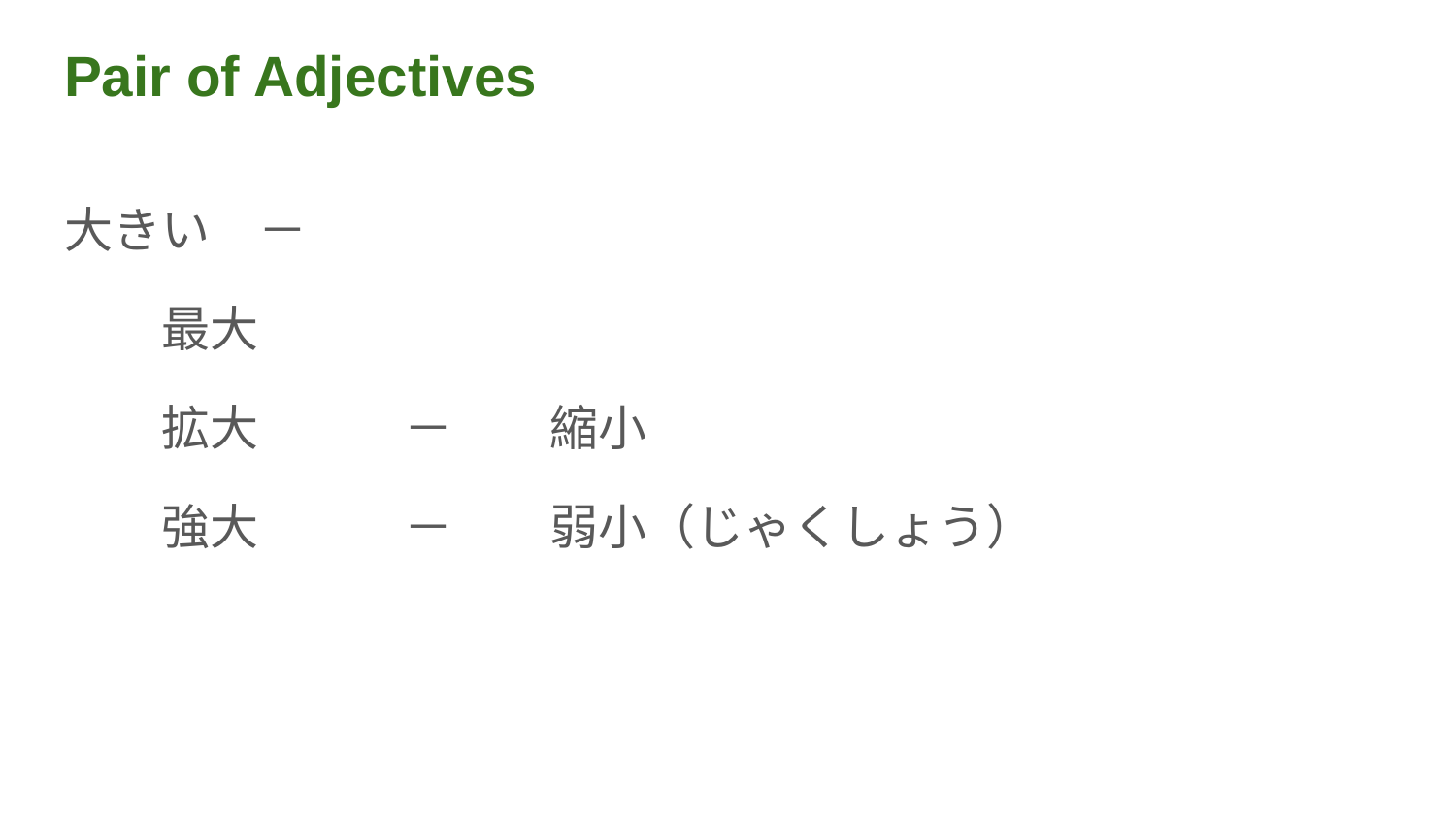

# Pair of Adjectives
大きい　－
　　最大
　　拡大　　　－　　縮小
　　強大　　　－　　弱小（じゃくしょう）